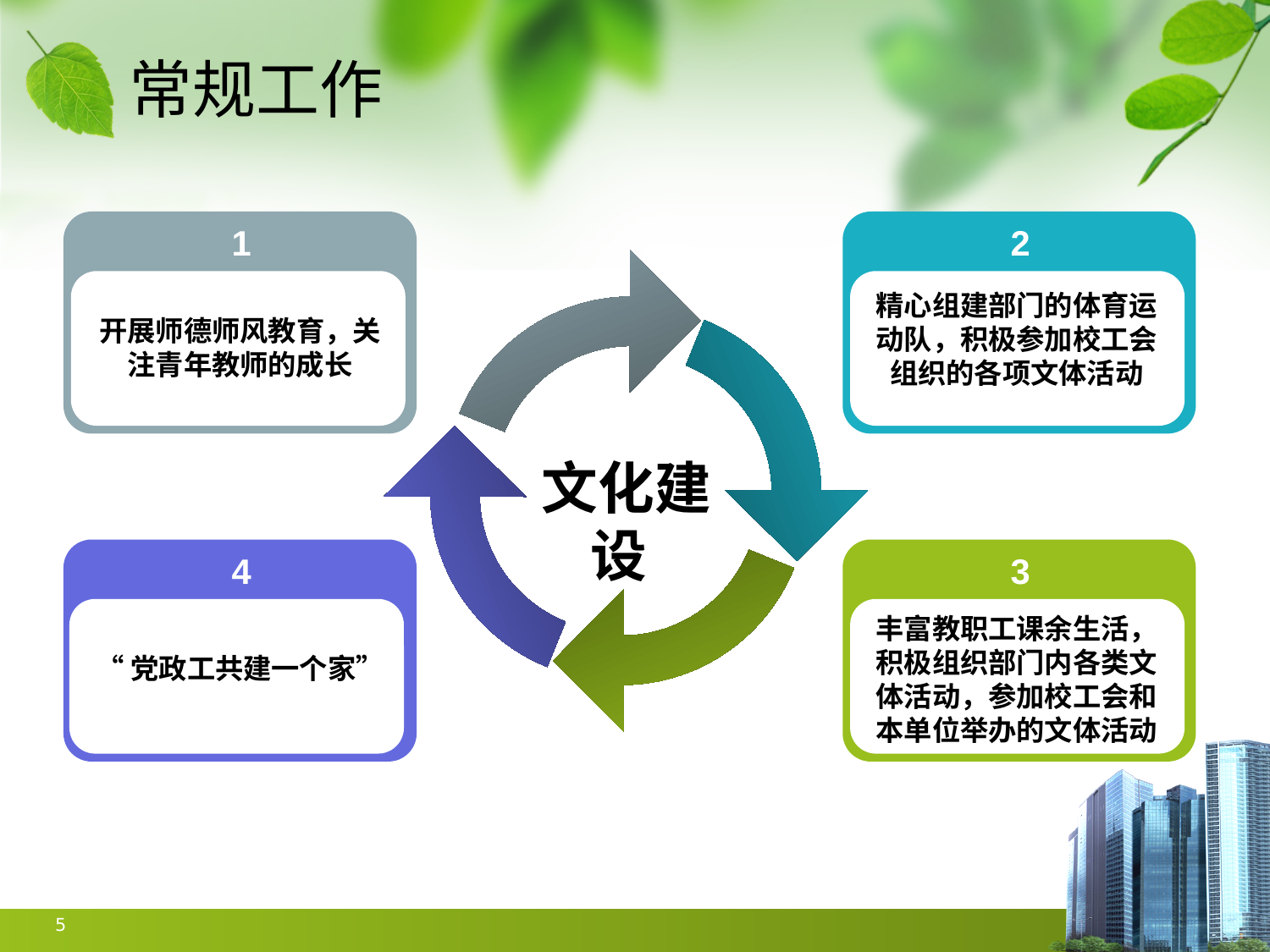

常规工作

1
2

精心组建部门的体育运动队，积极参加校工会组织的各项文体活动

开展师德师风教育，关注青年教师的成长
 文化建设

4
3

丰富教职工课余生活，积极组织部门内各类文体活动，参加校工会和本单位举办的文体活动
“党政工共建一个家”
5